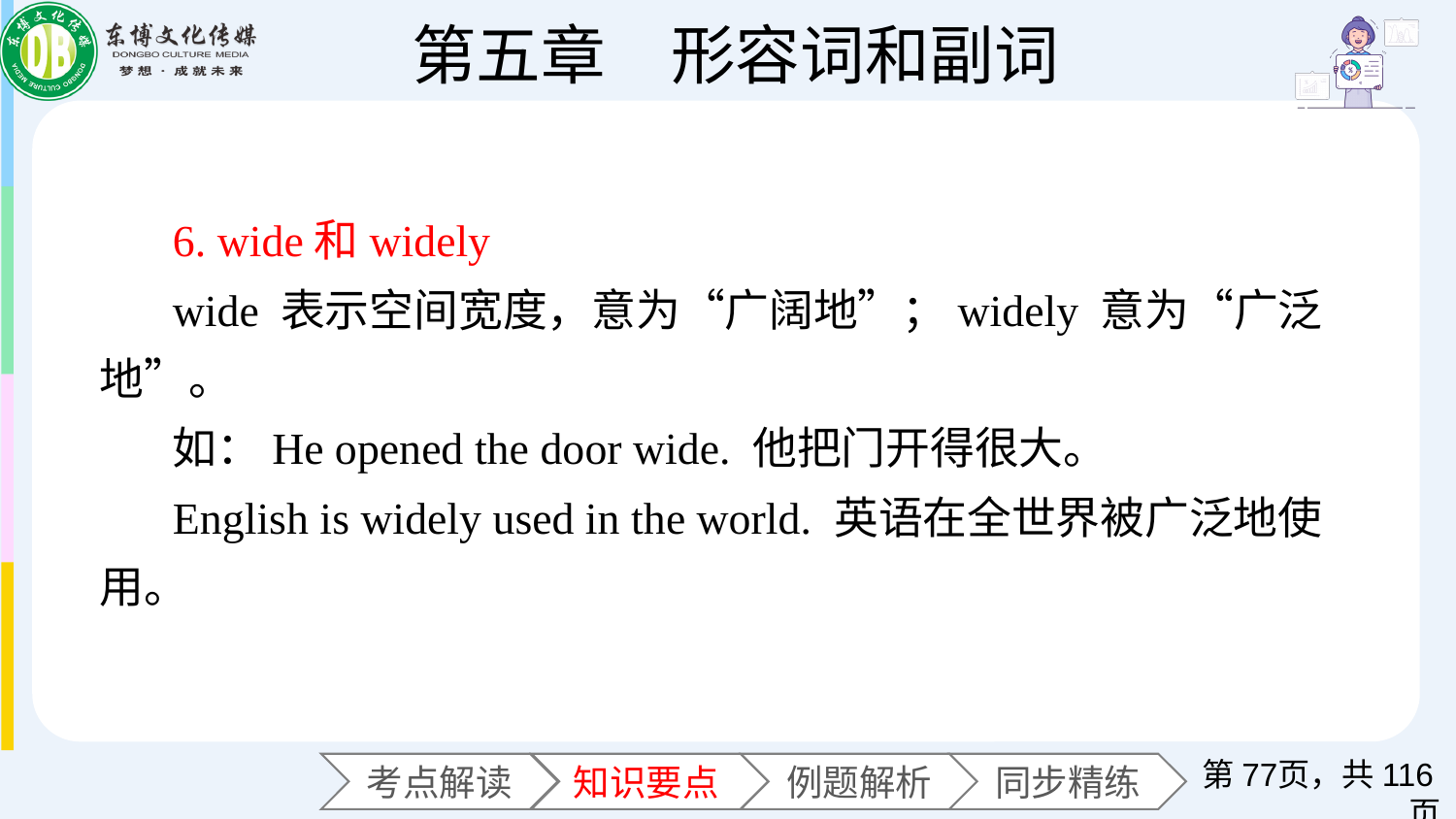

6. wide和widely
wide 表示空间宽度，意为“广阔地”；widely 意为“广泛地”。
如：He opened the door wide. 他把门开得很大。
English is widely used in the world. 英语在全世界被广泛地使用。
第77页，共116页